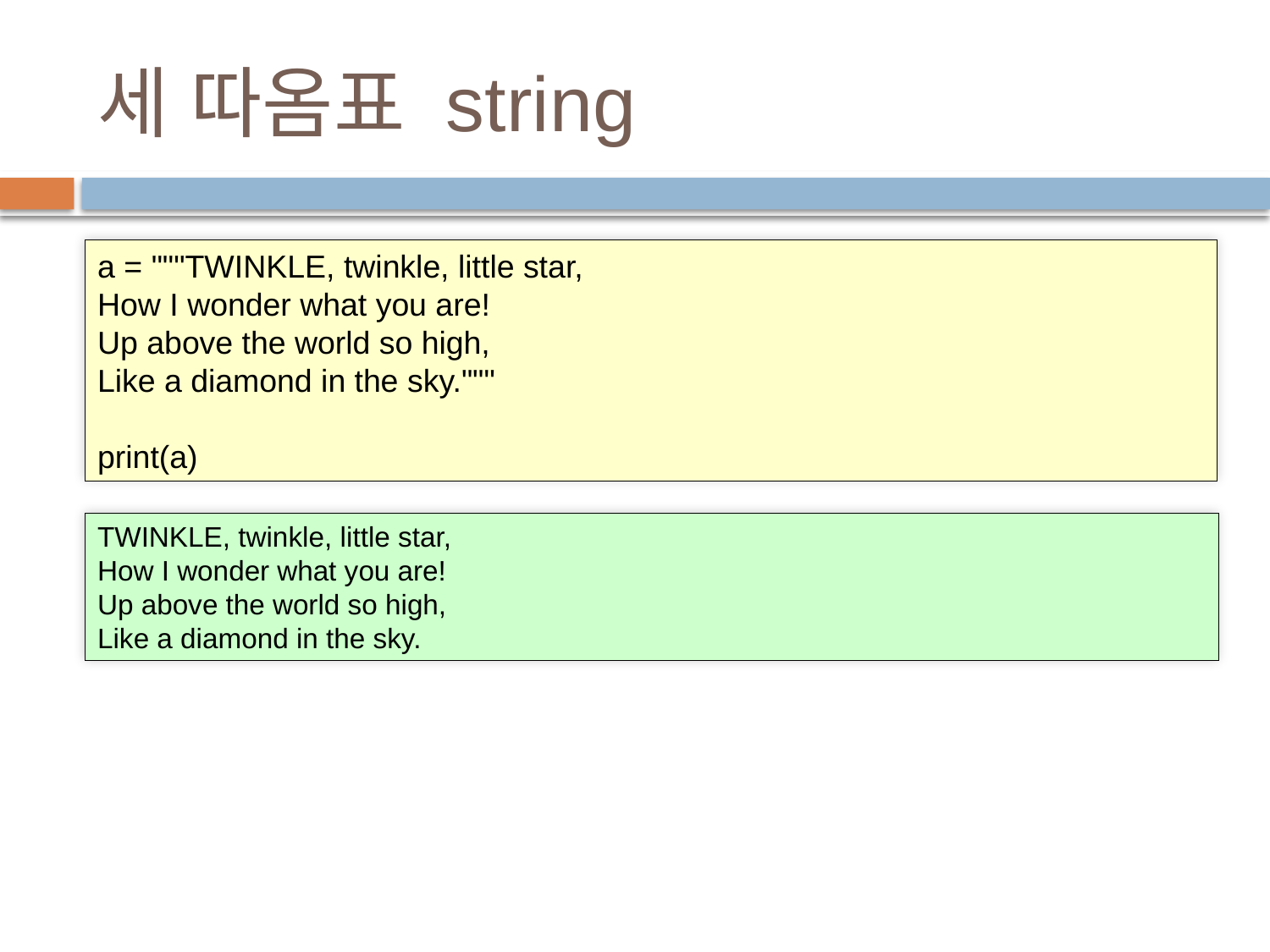

# 세 따옴표 string
a = """TWINKLE, twinkle, little star,
How I wonder what you are!
Up above the world so high,
Like a diamond in the sky."""

print(a)
TWINKLE, twinkle, little star,
How I wonder what you are!
Up above the world so high,
Like a diamond in the sky.